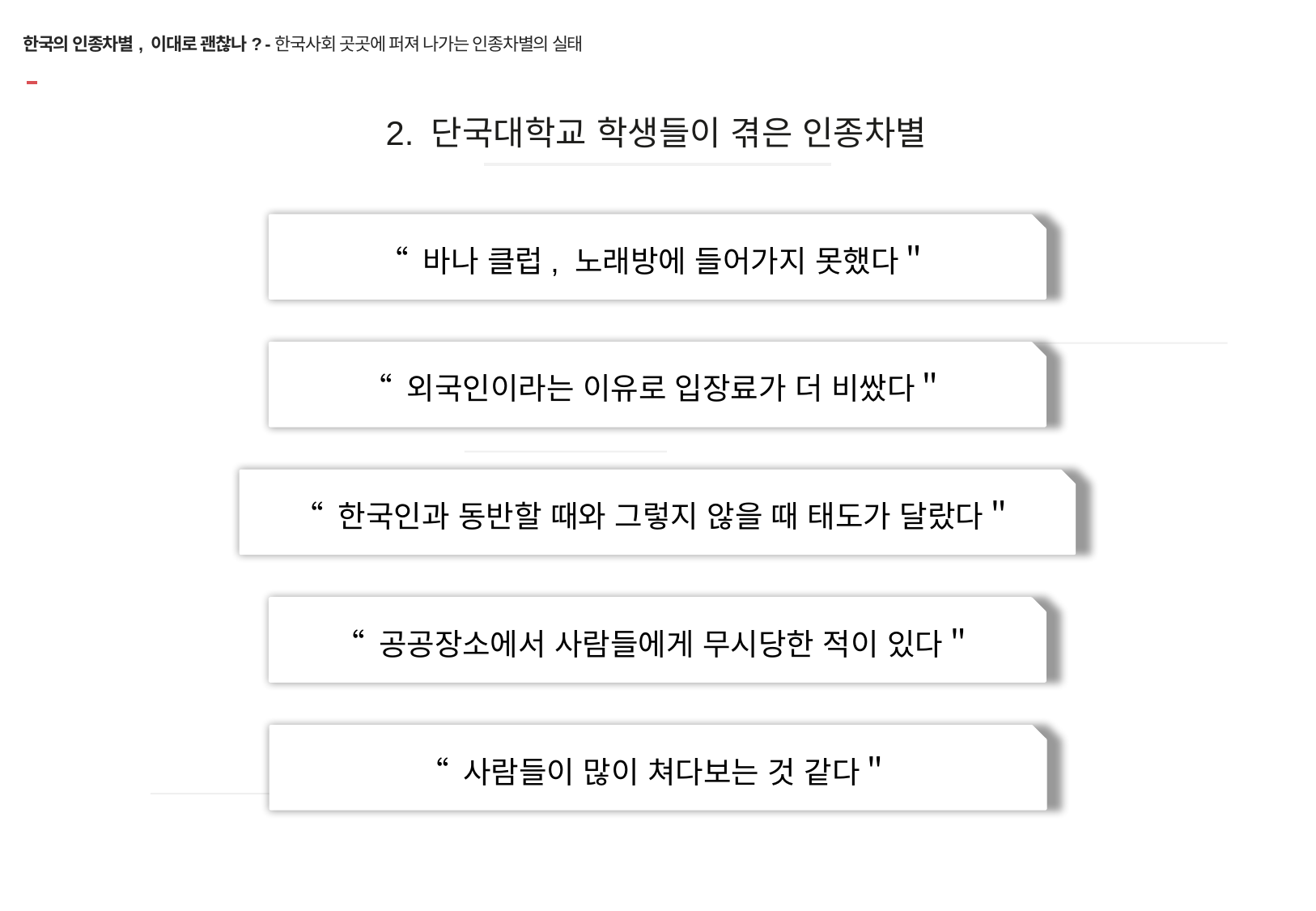

# 한국의 인종차별, 이대로 괜찮나? -한국사회 곳곳에 퍼져 나가는 인종차별의 실태
2. 단국대학교 학생들이 겪은 인종차별
“ 바나 클럽, 노래방에 들어가지 못했다＂
“ 외국인이라는 이유로 입장료가 더 비쌌다＂
“ 한국인과 동반할 때와 그렇지 않을 때 태도가 달랐다＂
“ 공공장소에서 사람들에게 무시당한 적이 있다＂
“ 사람들이 많이 쳐다보는 것 같다＂